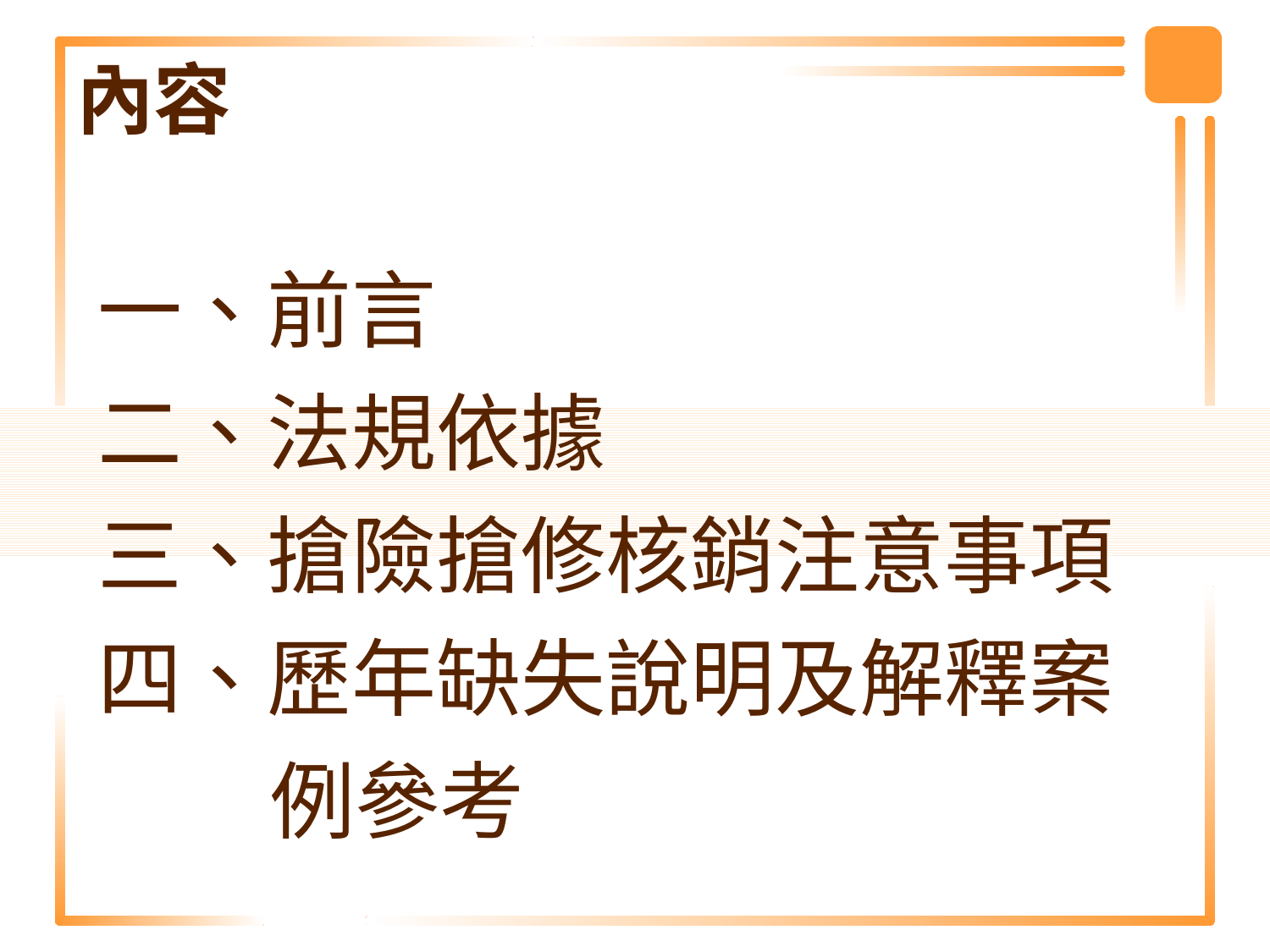

# 內容
一、前言
二、法規依據
三、搶險搶修核銷注意事項
四、歷年缺失說明及解釋案
        例參考